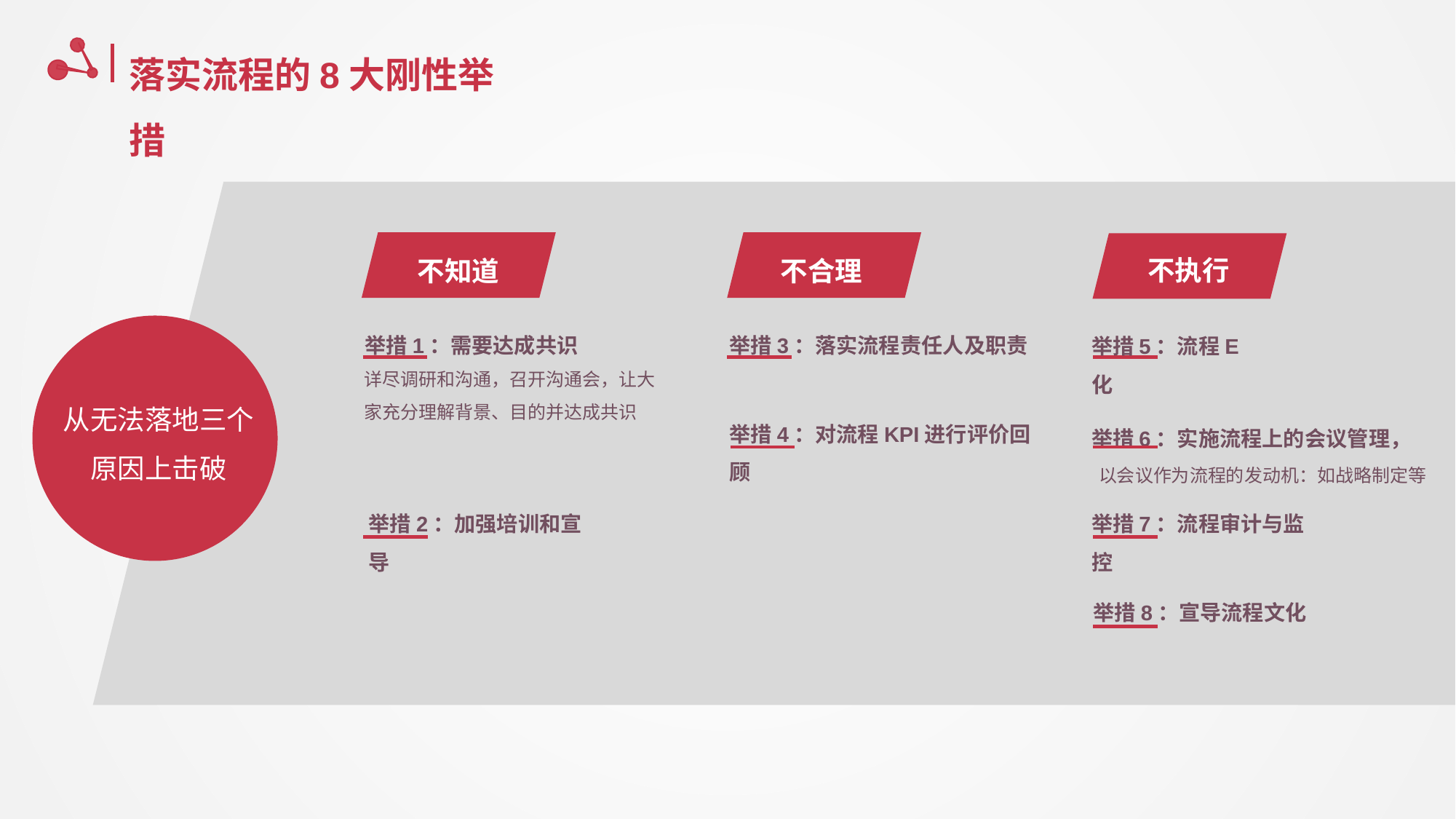

落实流程的8大刚性举措

不执行

不知道

不合理
举措1：需要达成共识
举措3：落实流程责任人及职责
举措5：流程E化

详尽调研和沟通，召开沟通会，让大家充分理解背景、目的并达成共识
从无法落地三个原因上击破
举措4：对流程KPI进行评价回顾
举措6：实施流程上的会议管理，
以会议作为流程的发动机：如战略制定等
举措2：加强培训和宣导
举措7：流程审计与监控
举措8：宣导流程文化